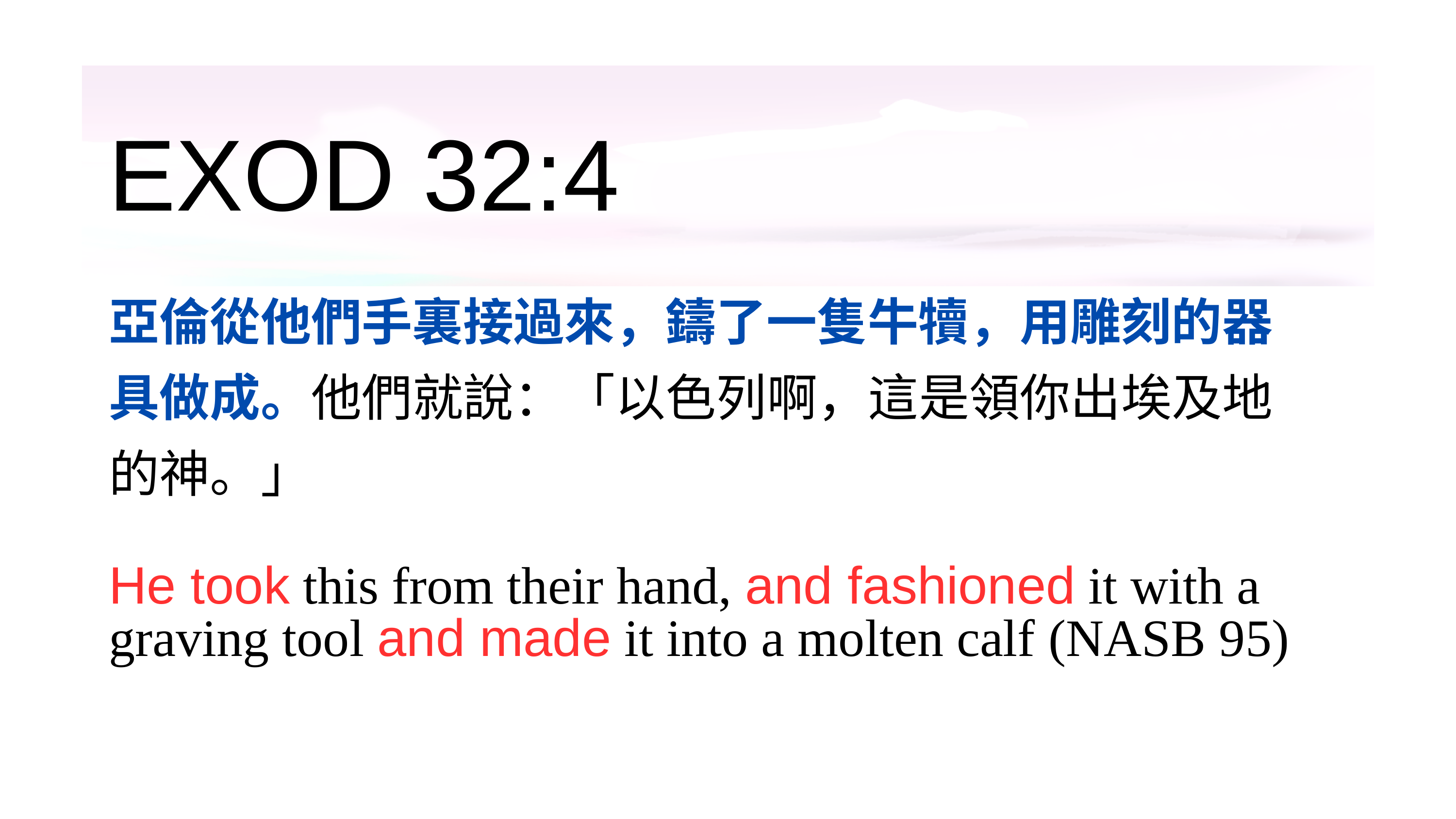

EXOD 32:4
亞倫從他們手裏接過來，鑄了一隻牛犢，用雕刻的器具做成。他們就說：「以色列啊，這是領你出埃及地的神。」
He took this from their hand, and fashioned it with a graving tool and made it into a molten calf (NASB 95)